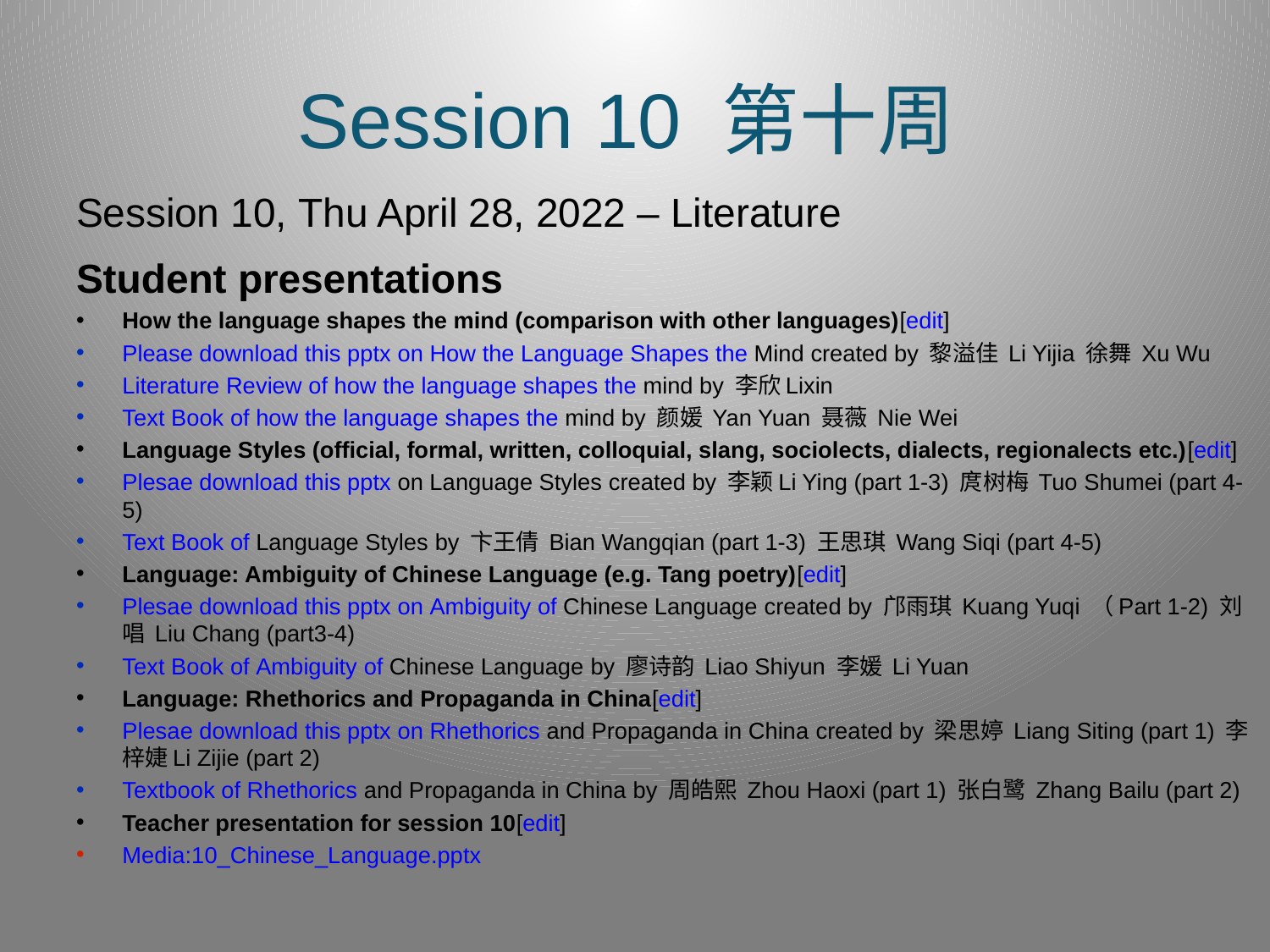

# Session 10 第十周
Session 10, Thu April 28, 2022 – Literature
Student presentations
How the language shapes the mind (comparison with other languages)[edit]
Please download this pptx on How the Language Shapes the Mind created by 黎溢佳 Li Yijia 徐舞 Xu Wu
Literature Review of how the language shapes the mind by 李欣Lixin
Text Book of how the language shapes the mind by 颜媛 Yan Yuan 聂薇 Nie Wei
Language Styles (official, formal, written, colloquial, slang, sociolects, dialects, regionalects etc.)[edit]
Plesae download this pptx on Language Styles created by 李颖Li Ying (part 1-3) 庹树梅 Tuo Shumei (part 4-5)
Text Book of Language Styles by 卞王倩 Bian Wangqian (part 1-3) 王思琪 Wang Siqi (part 4-5)
Language: Ambiguity of Chinese Language (e.g. Tang poetry)[edit]
Plesae download this pptx on Ambiguity of Chinese Language created by 邝雨琪 Kuang Yuqi （Part 1-2) 刘唱 Liu Chang (part3-4)
Text Book of Ambiguity of Chinese Language by 廖诗韵 Liao Shiyun 李媛 Li Yuan
Language: Rhethorics and Propaganda in China[edit]
Plesae download this pptx on Rhethorics and Propaganda in China created by 梁思婷 Liang Siting (part 1) 李梓婕Li Zijie (part 2)
Textbook of Rhethorics and Propaganda in China by 周皓熙 Zhou Haoxi (part 1) 张白鹭 Zhang Bailu (part 2)
Teacher presentation for session 10[edit]
Media:10_Chinese_Language.pptx